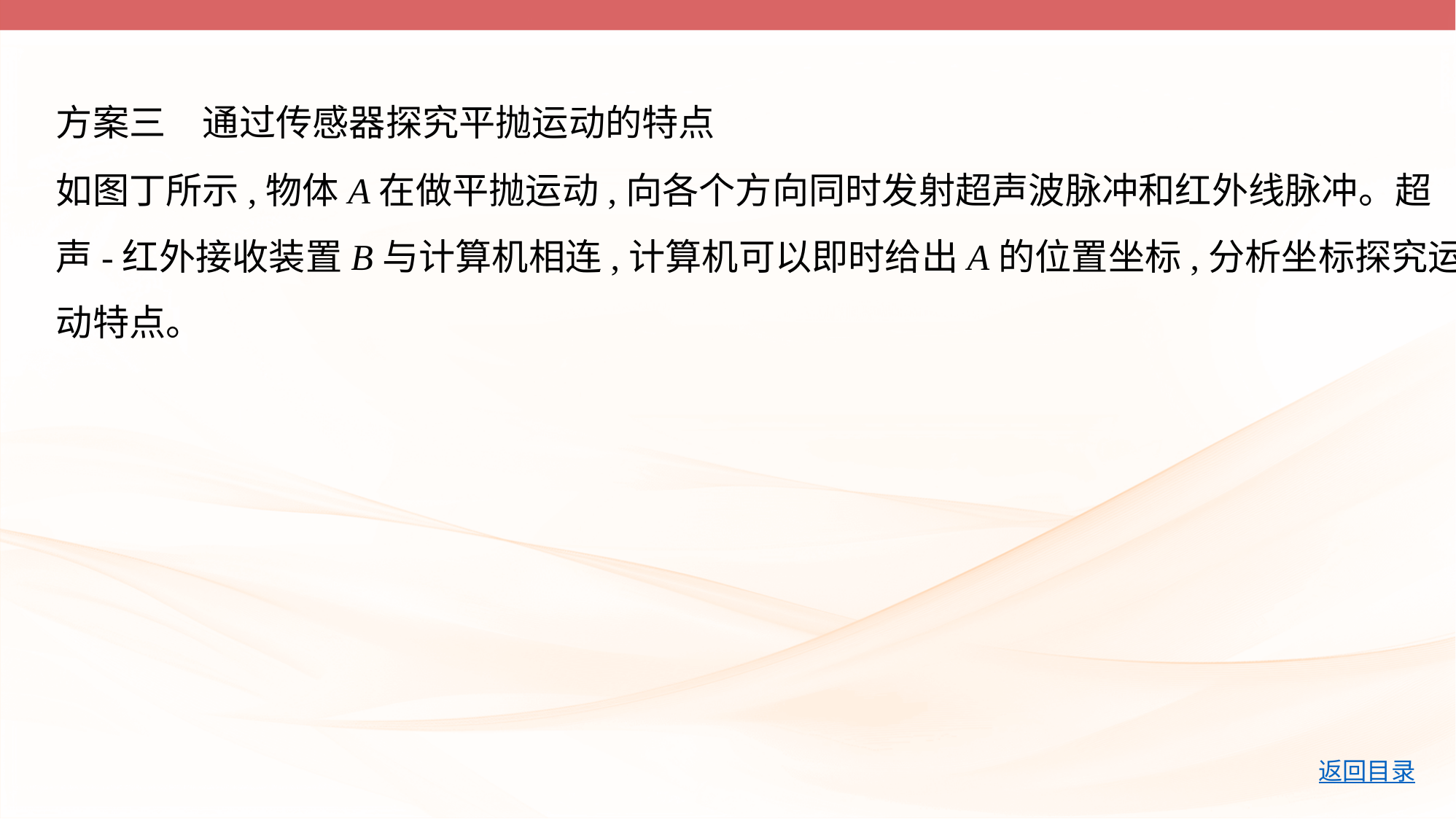

方案三　通过传感器探究平抛运动的特点
如图丁所示,物体A在做平抛运动,向各个方向同时发射超声波脉冲和红外线脉冲。超
声-红外接收装置B与计算机相连,计算机可以即时给出A的位置坐标,分析坐标探究运
动特点。